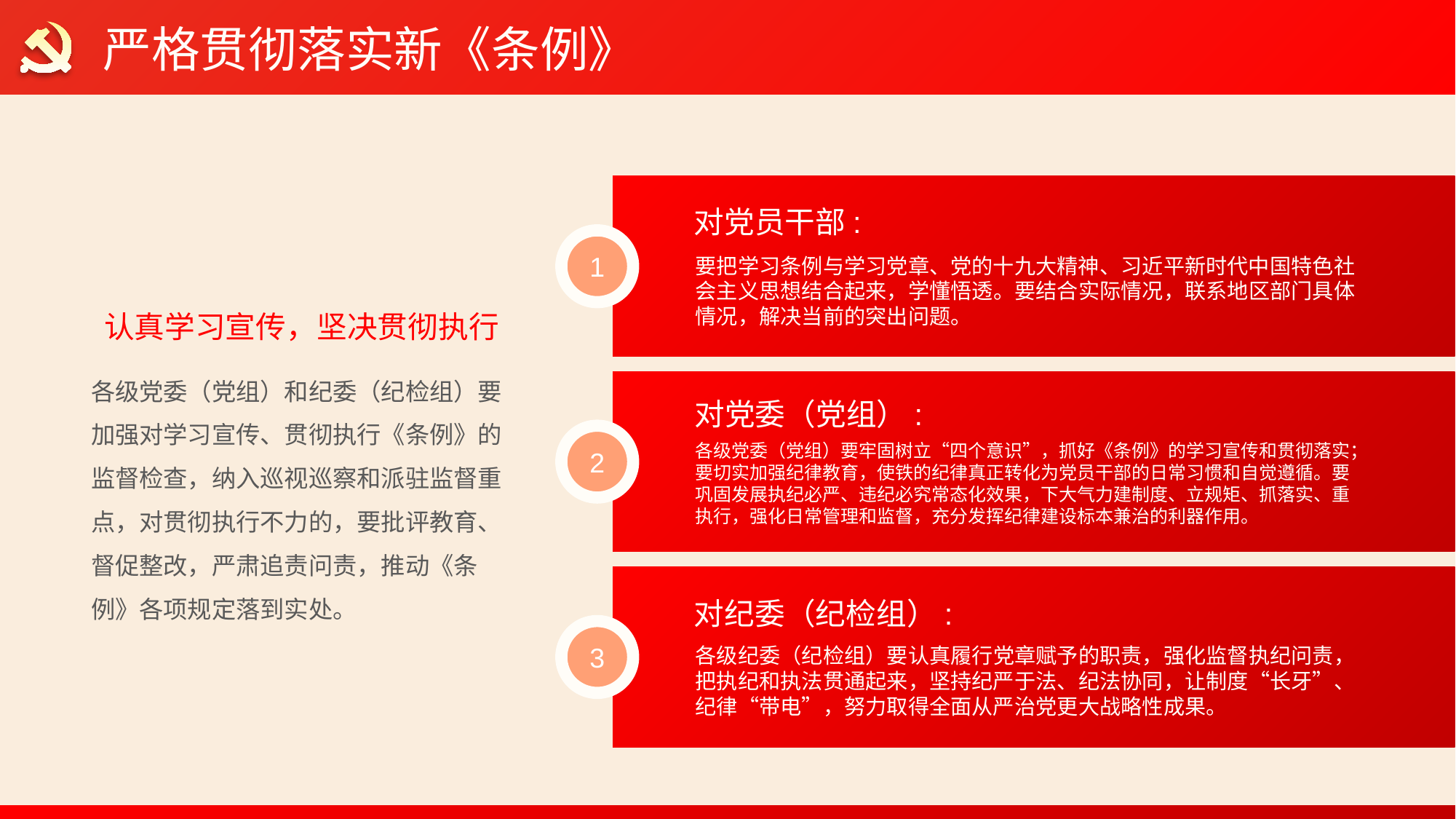

严格贯彻落实新《条例》

对党员干部:
要把学习条例与学习党章、党的十九大精神、习近平新时代中国特色社会主义思想结合起来，学懂悟透。要结合实际情况，联系地区部门具体情况，解决当前的突出问题。
1
认真学习宣传，坚决贯彻执行
各级党委（党组）和纪委（纪检组）要加强对学习宣传、贯彻执行《条例》的监督检查，纳入巡视巡察和派驻监督重点，对贯彻执行不力的，要批评教育、督促整改，严肃追责问责，推动《条例》各项规定落到实处。

对党委（党组）:
各级党委（党组）要牢固树立“四个意识”，抓好《条例》的学习宣传和贯彻落实；要切实加强纪律教育，使铁的纪律真正转化为党员干部的日常习惯和自觉遵循。要巩固发展执纪必严、违纪必究常态化效果，下大气力建制度、立规矩、抓落实、重执行，强化日常管理和监督，充分发挥纪律建设标本兼治的利器作用。
2

对纪委（纪检组）:
各级纪委（纪检组）要认真履行党章赋予的职责，强化监督执纪问责，把执纪和执法贯通起来，坚持纪严于法、纪法协同，让制度“长牙”、纪律“带电”，努力取得全面从严治党更大战略性成果。
3